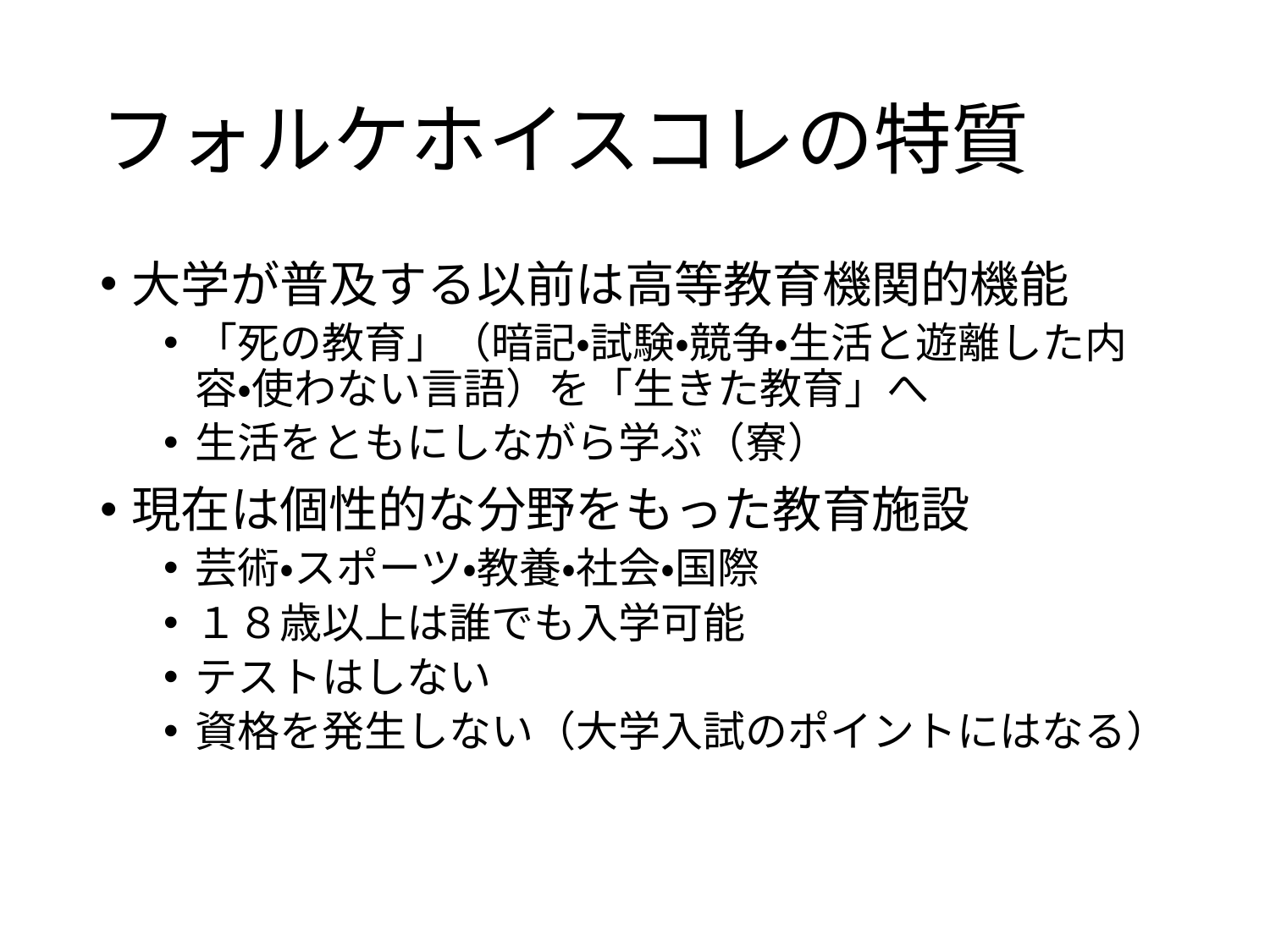

# フォルケホイスコレの特質
大学が普及する以前は高等教育機関的機能
「死の教育」（暗記・試験・競争・生活と遊離した内容・使わない言語）を「生きた教育」へ
生活をともにしながら学ぶ（寮）
現在は個性的な分野をもった教育施設
芸術・スポーツ・教養・社会・国際
１８歳以上は誰でも入学可能
テストはしない
資格を発生しない（大学入試のポイントにはなる）